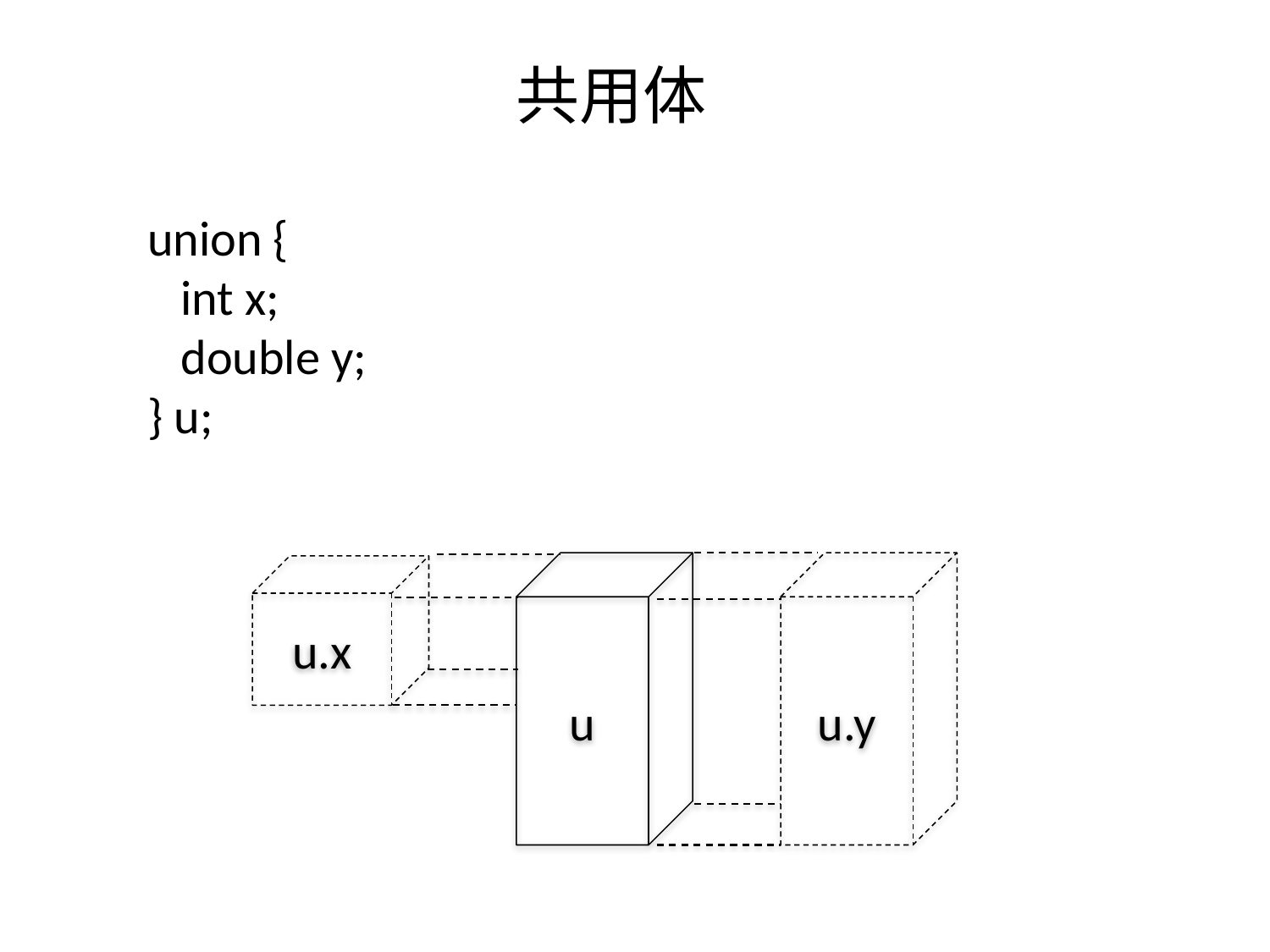

# 共用体
 union {
    int x;
    double y;
 } u;
u
u.y
u.x